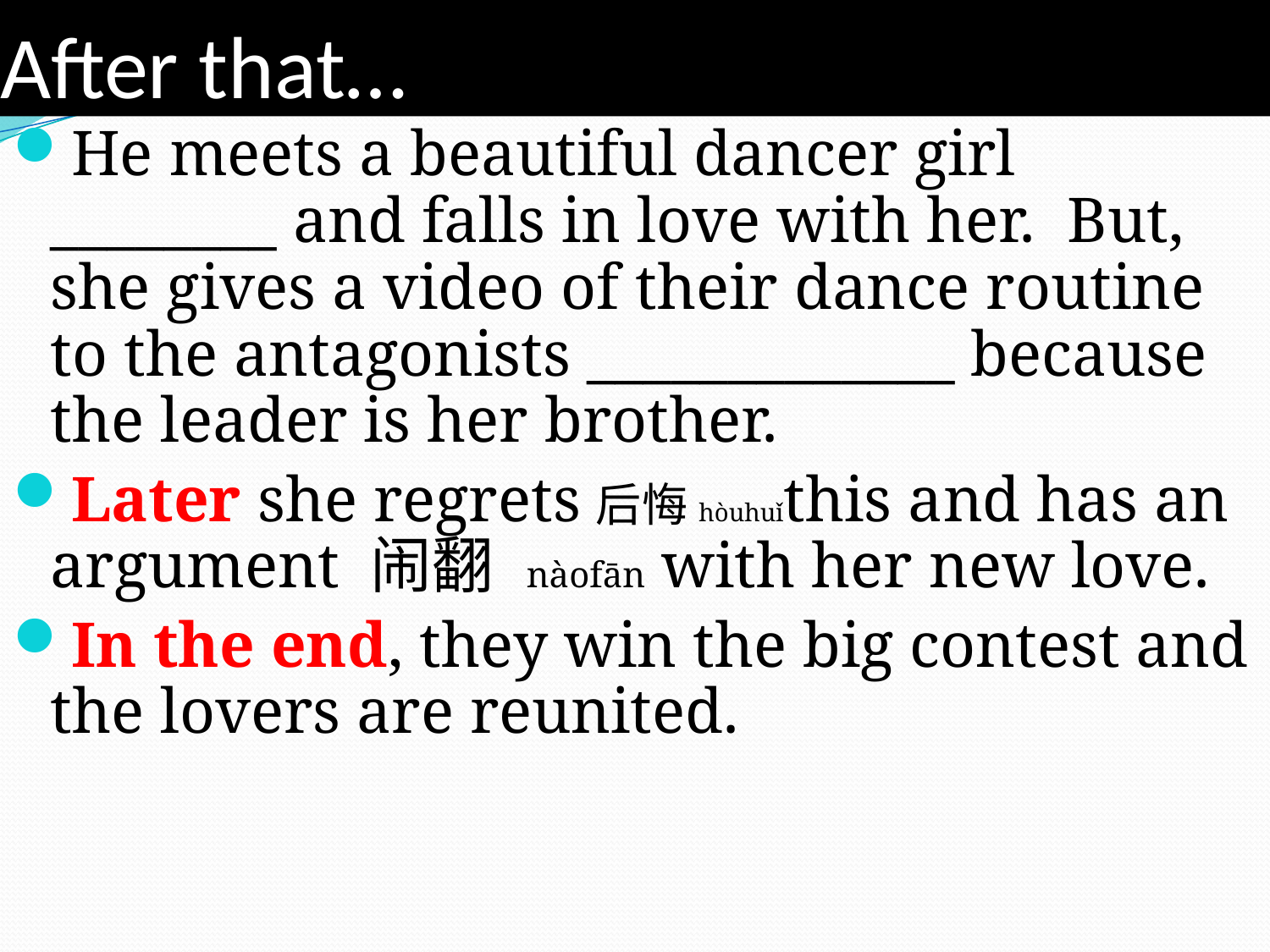

# After that…
He meets a beautiful dancer girl ________ and falls in love with her.  But, she gives a video of their dance routine to the antagonists _____________ because the leader is her brother.
Later she regrets后悔hòuhuǐthis and has an argument 闹翻 nào​fān​ with her new love.
In the end, they win the big contest and the lovers are reunited.